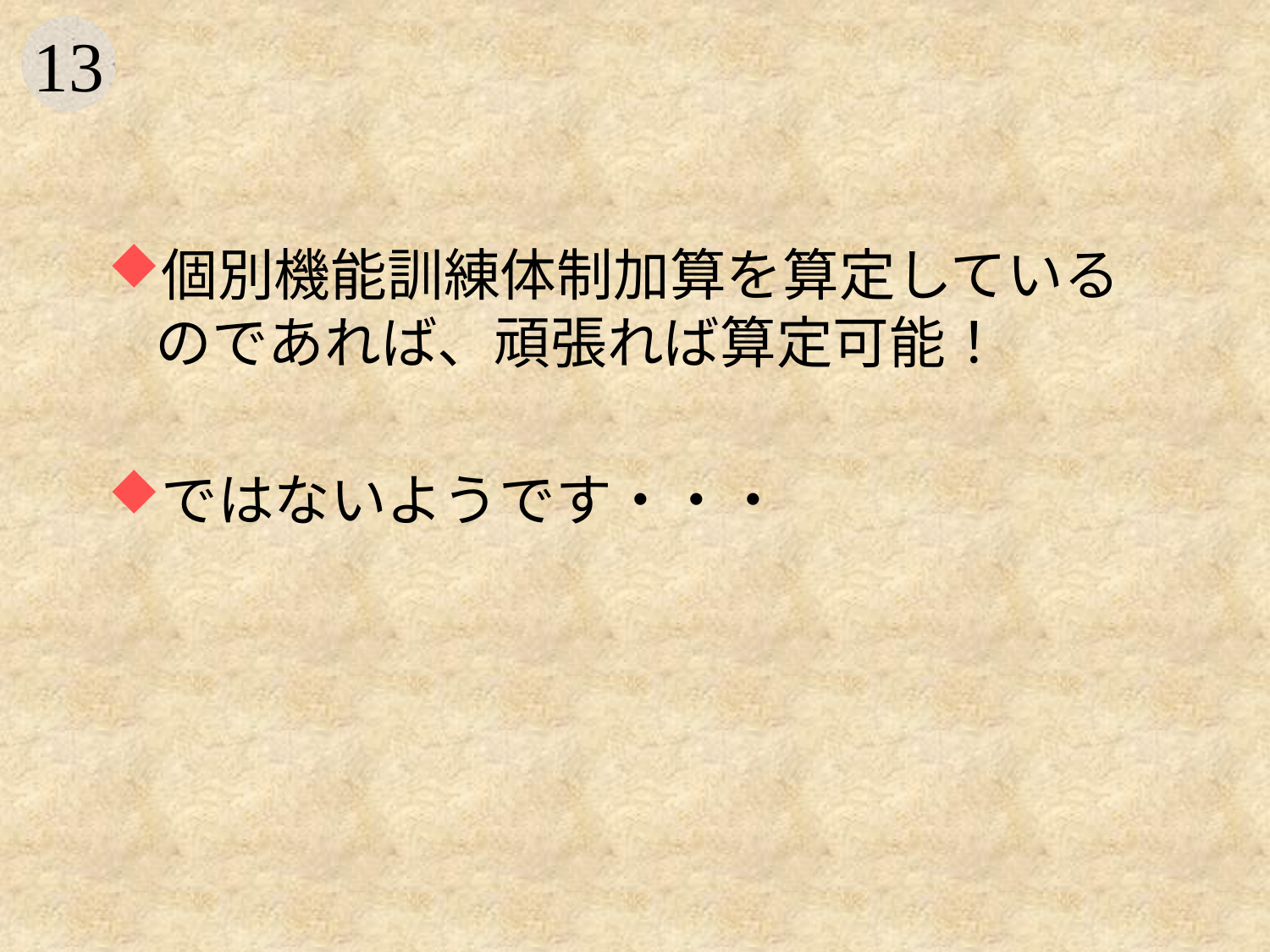

#
個別機能訓練体制加算を算定しているのであれば、頑張れば算定可能！

ではないようです・・・